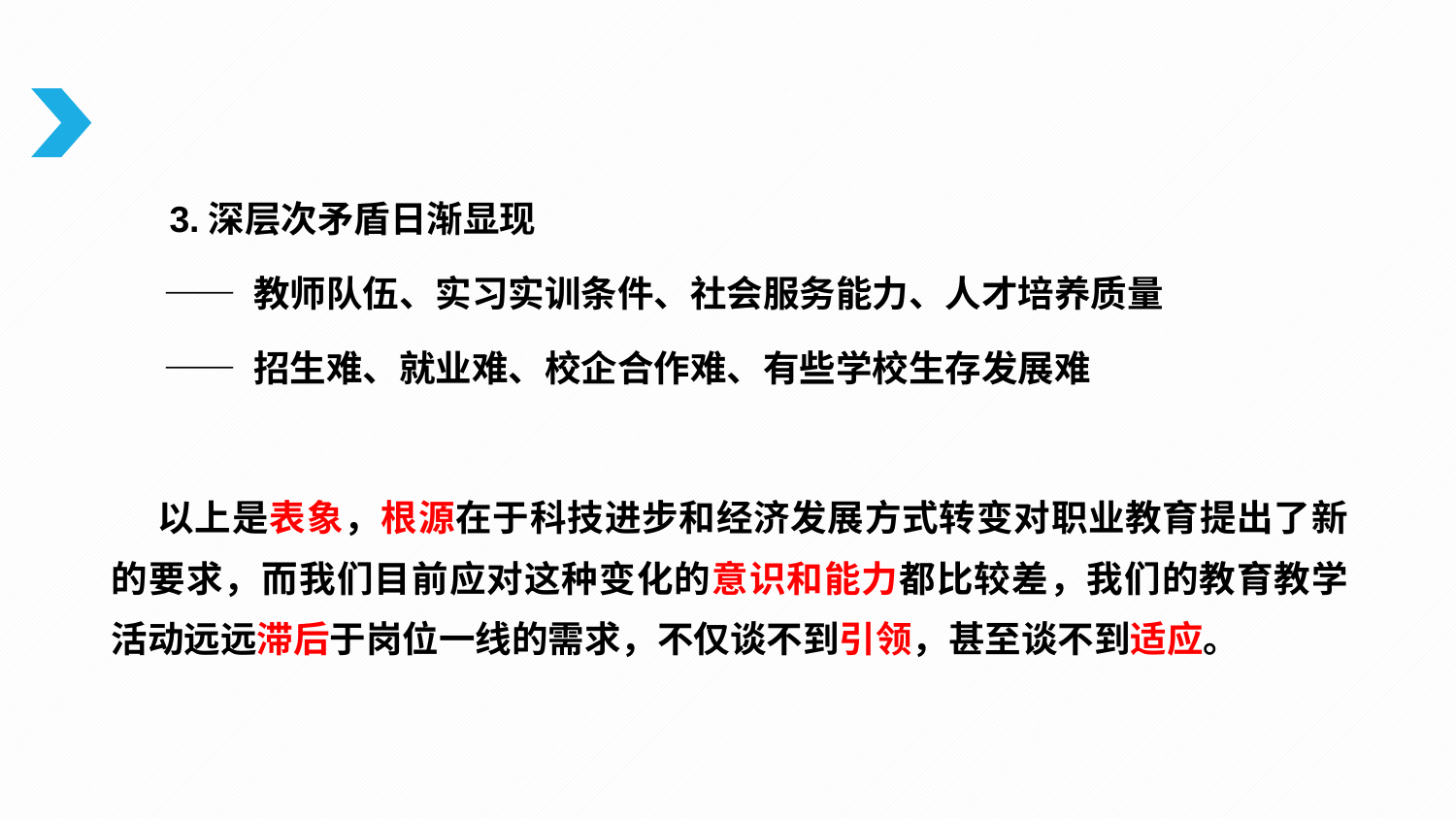

3.深层次矛盾日渐显现
   —— 教师队伍、实习实训条件、社会服务能力、人才培养质量
   —— 招生难、就业难、校企合作难、有些学校生存发展难

    以上是表象，根源在于科技进步和经济发展方式转变对职业教育提出了新的要求，而我们目前应对这种变化的意识和能力都比较差，我们的教育教学活动远远滞后于岗位一线的需求，不仅谈不到引领，甚至谈不到适应。